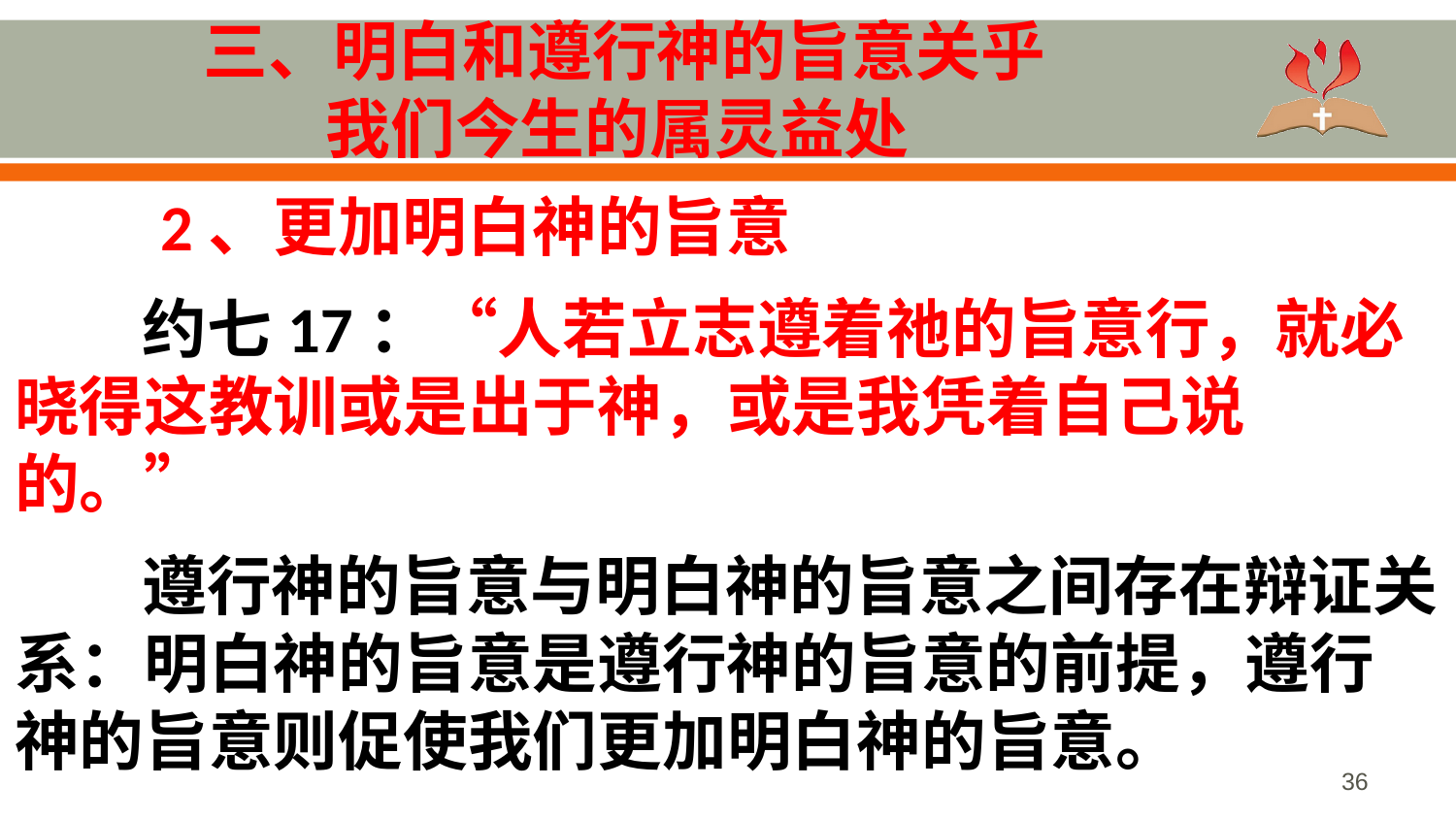

# 三、明白和遵行神的旨意关乎 我们今生的属灵益处
	2、更加明白神的旨意
约七17：“人若立志遵着祂的旨意行，就必晓得这教训或是出于神，或是我凭着自己说的。”
遵行神的旨意与明白神的旨意之间存在辩证关系：明白神的旨意是遵行神的旨意的前提，遵行神的旨意则促使我们更加明白神的旨意。

36